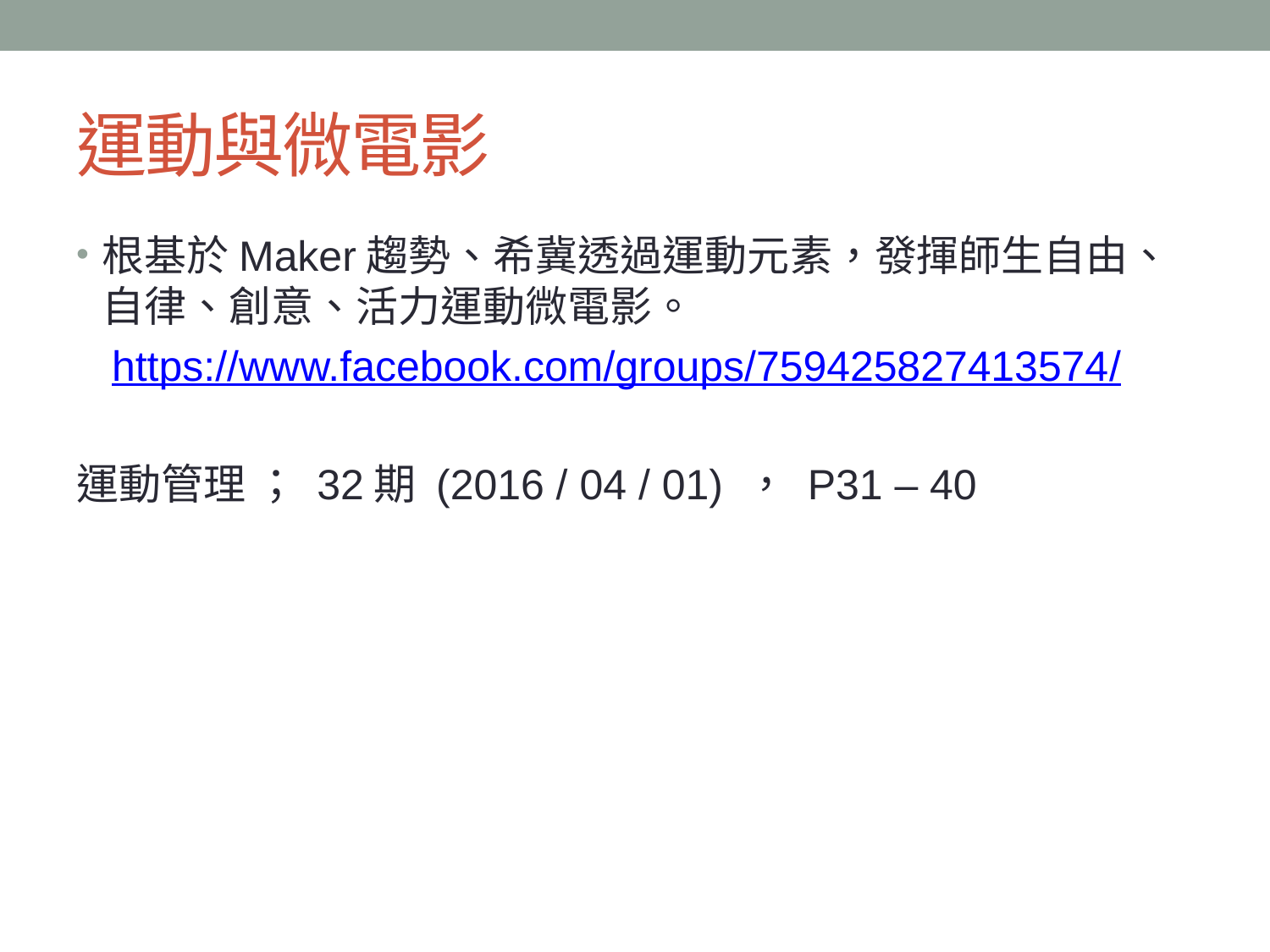

# 運動與微電影
根基於Maker趨勢、希冀透過運動元素，發揮師生自由、自律、創意、活力運動微電影。
   https://www.facebook.com/groups/759425827413574/

運動管理 ； 32期 (2016 / 04 / 01) ， P31 – 40